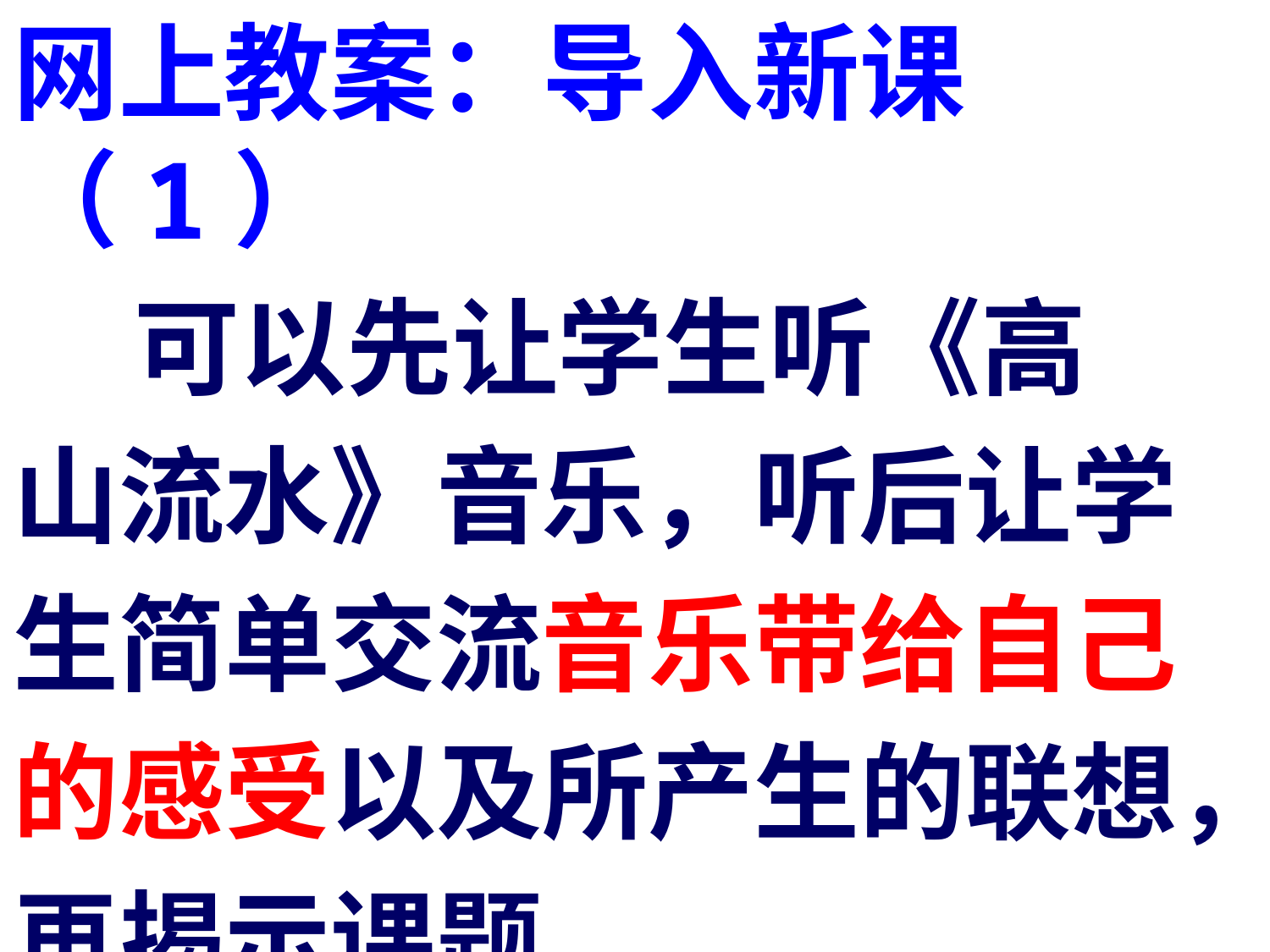

网上教案：导入新课（1）
    可以先让学生听《高
山流水》音乐，听后让学
生简单交流音乐带给自己
的感受以及所产生的联想，
再揭示课题。